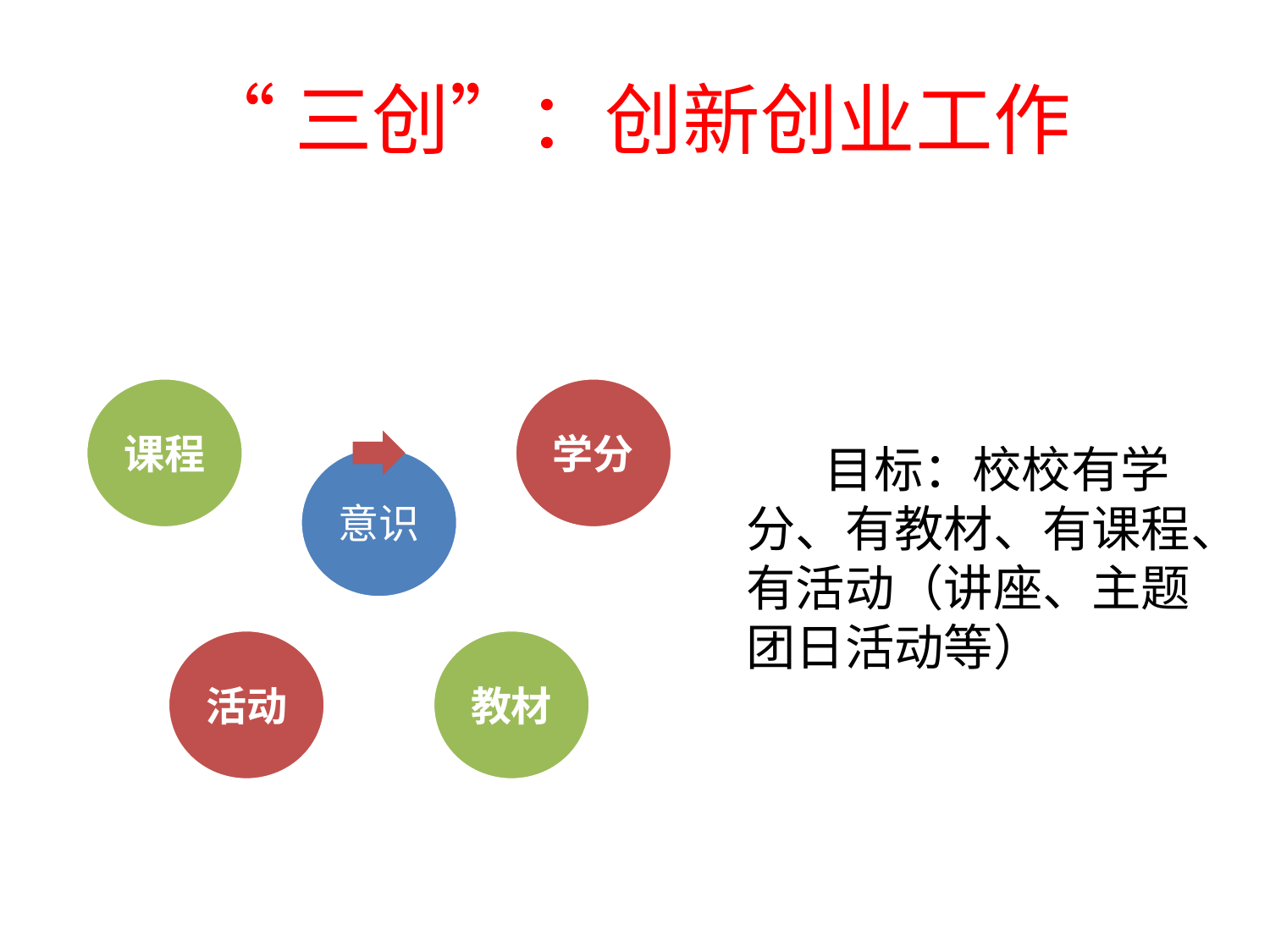

# “三创”：创新创业工作
意识
学分
教材
课程
活动
      目标：校校有学分、有教材、有课程、有活动（讲座、主题团日活动等）